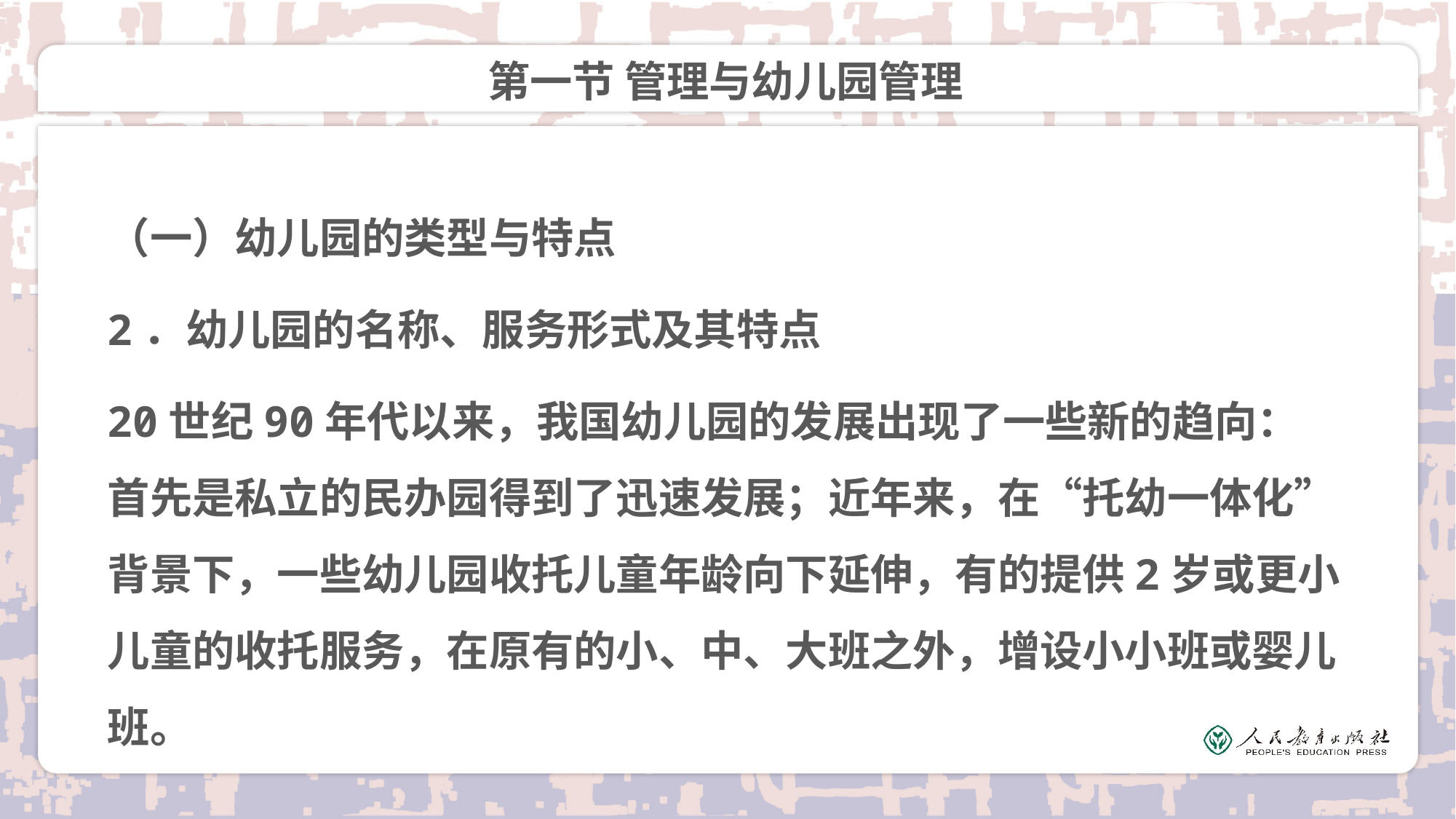

# 第一节 管理与幼儿园管理
（一）幼儿园的类型与特点
2．幼儿园的名称、服务形式及其特点
20世纪90年代以来，我国幼儿园的发展出现了一些新的趋向：首先是私立的民办园得到了迅速发展；近年来，在“托幼一体化”背景下，一些幼儿园收托儿童年龄向下延伸，有的提供2岁或更小儿童的收托服务，在原有的小、中、大班之外，增设小小班或婴儿班。